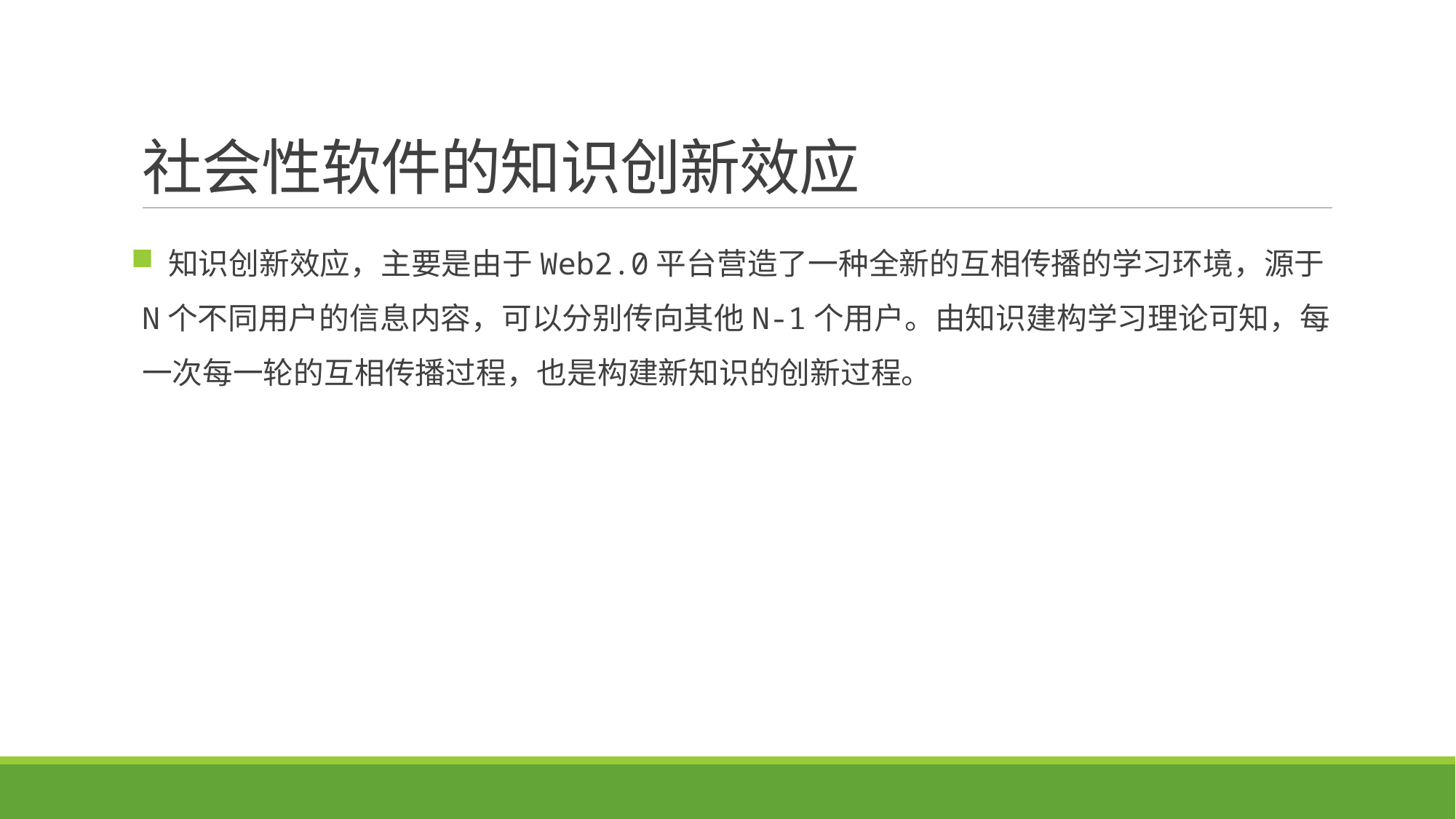

# 社会性软件的知识创新效应
 知识创新效应，主要是由于Web2.0平台营造了一种全新的互相传播的学习环境，源于N个不同用户的信息内容，可以分别传向其他N-1个用户。由知识建构学习理论可知，每一次每一轮的互相传播过程，也是构建新知识的创新过程。